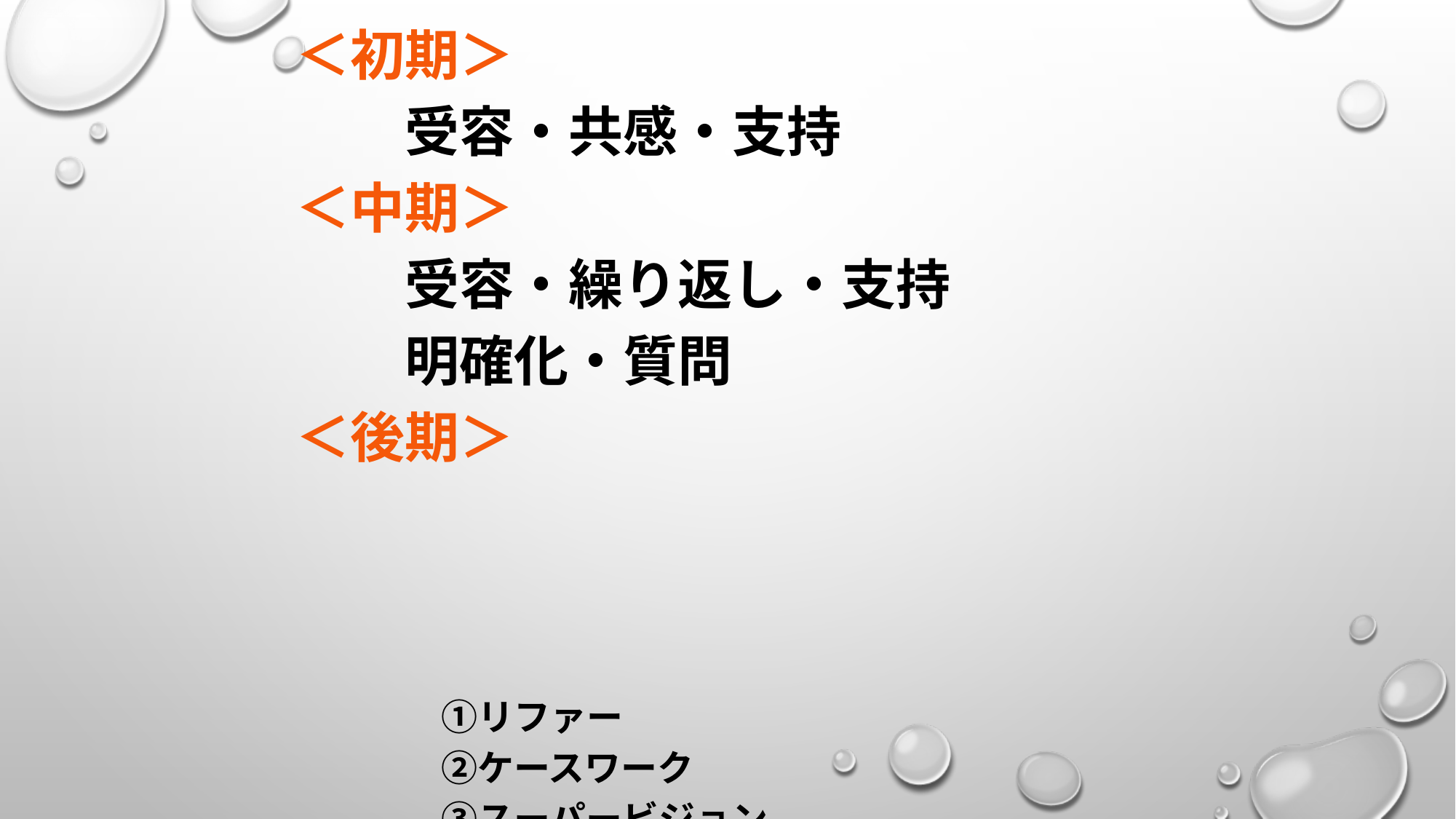

＜初期＞
　　受容・共感・支持
＜中期＞
　　受容・繰り返し・支持
　　明確化・質問
＜後期＞
　　　　①リファー
　　　　②ケースワーク
　　　　③スーパービジョン
　　　　④コンサルテーション
　　　　⑤具申
　　　　⑥狭義のカウンセリング（心理療法）